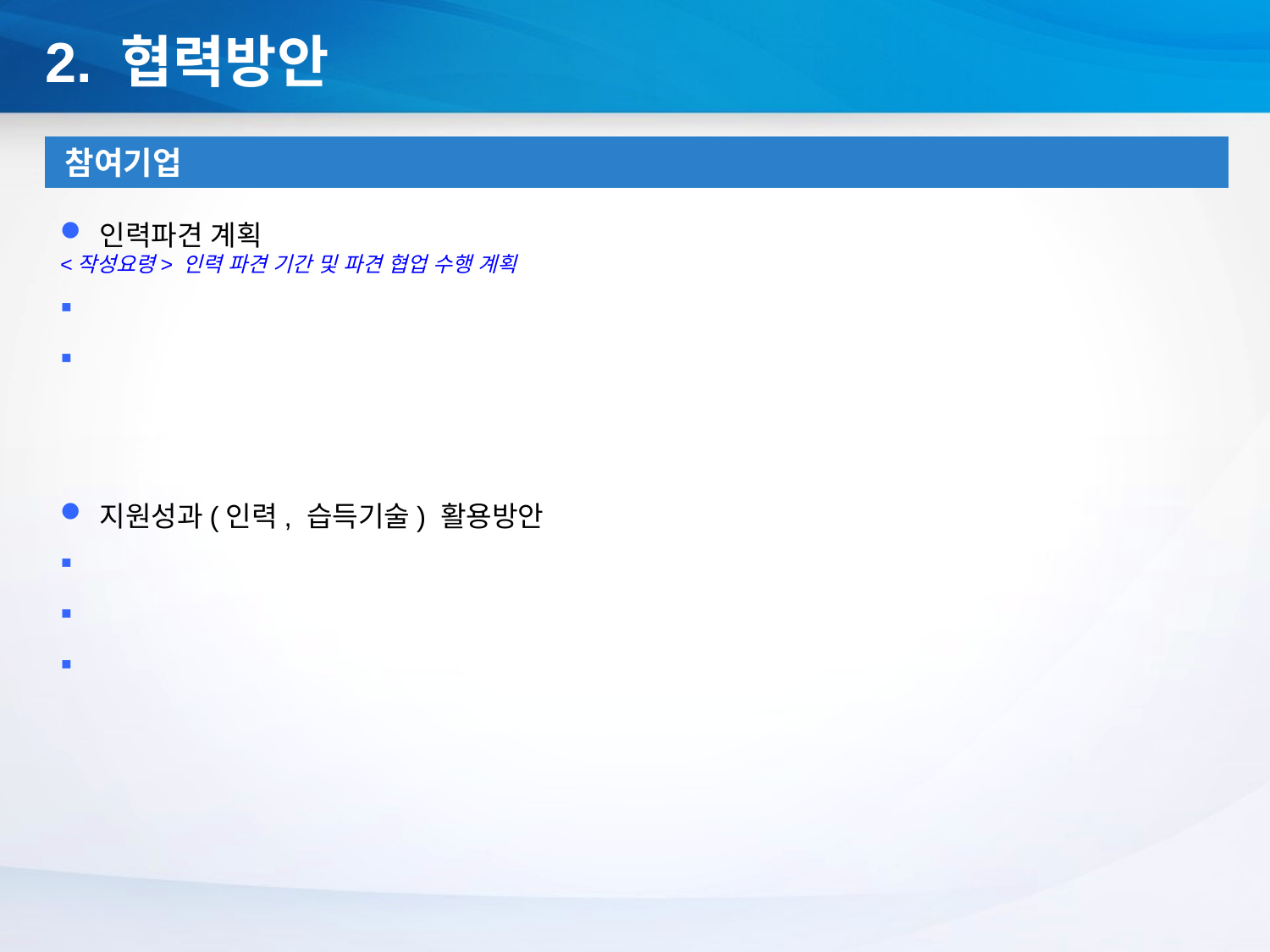

2. 협력방안
참여기업
인력파견 계획
<작성요령> 인력 파견 기간 및 파견 협업 수행 계획

지원성과(인력, 습득기술) 활용방안